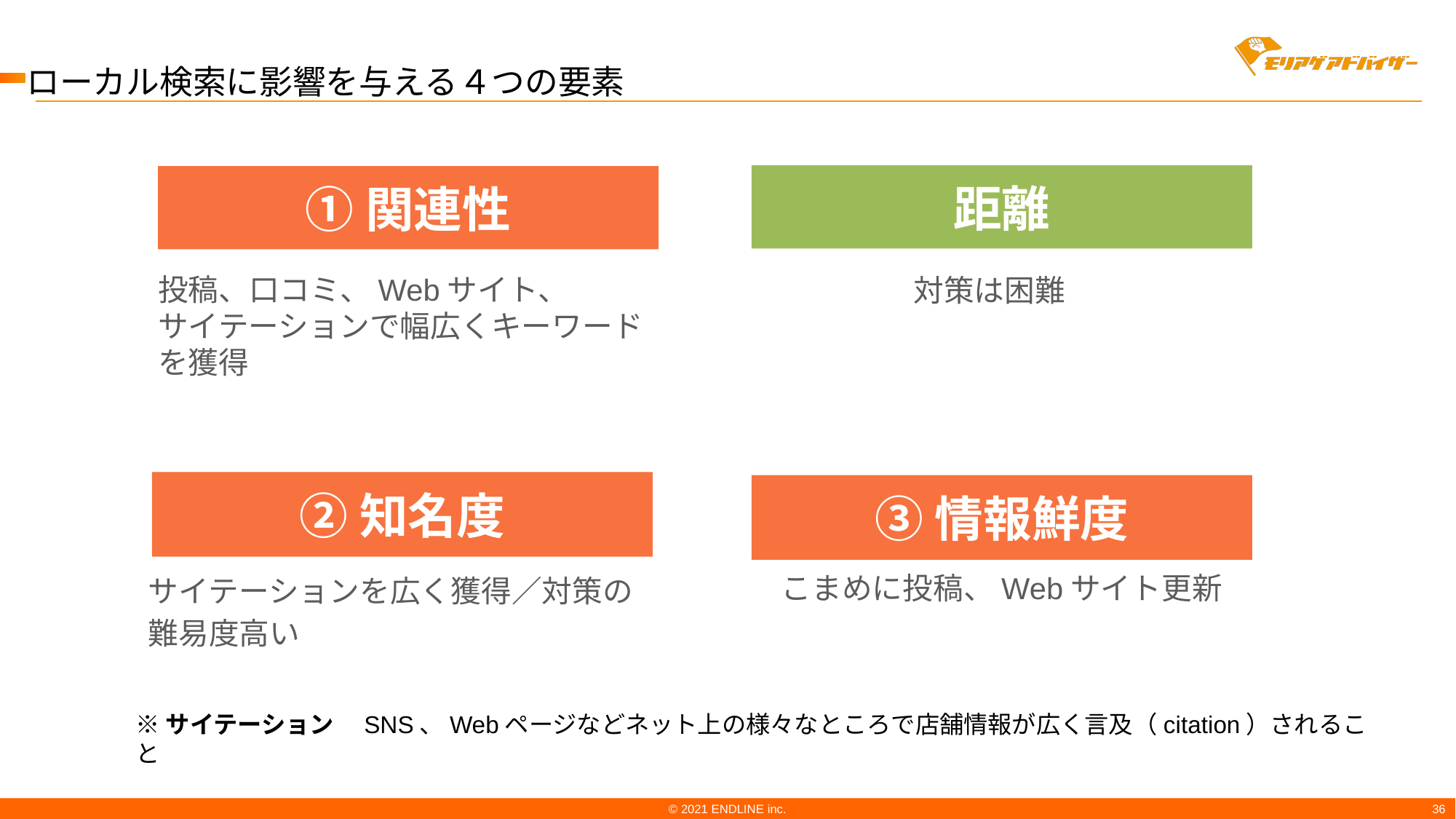

ローカル検索に影響を与える４つの要素
距離
①関連性
対策は困難
投稿、口コミ、Webサイト、
サイテーションで幅広くキーワードを獲得
②知名度
③情報鮮度
こまめに投稿、Webサイト更新
サイテーションを広く獲得／対策の難易度高い
※サイテーション　SNS、Webページなどネット上の様々なところで店舗情報が広く言及（citation）されること